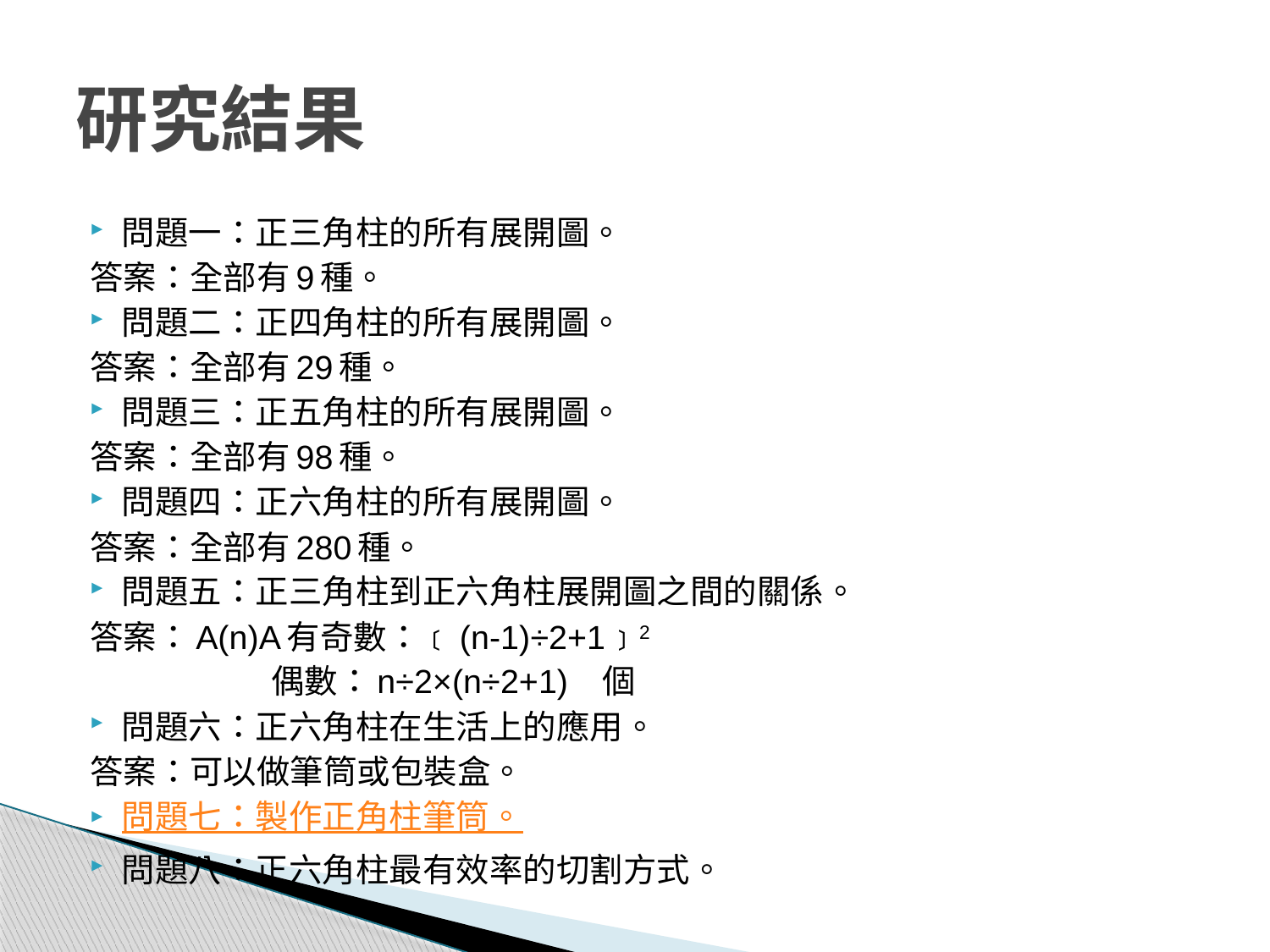

# 研究結果
問題一：正三角柱的所有展開圖。
答案：全部有9種。
問題二：正四角柱的所有展開圖。
答案：全部有29種。
問題三：正五角柱的所有展開圖。
答案：全部有98種。
問題四：正六角柱的所有展開圖。
答案：全部有280種。
問題五：正三角柱到正六角柱展開圖之間的關係。
答案：A(n)A有奇數：﹝(n-1)÷2+1﹞2
                 偶數：n÷2×(n÷2+1)   個
問題六：正六角柱在生活上的應用。
答案：可以做筆筒或包裝盒。
問題七：製作正角柱筆筒。
問題八：正六角柱最有效率的切割方式。